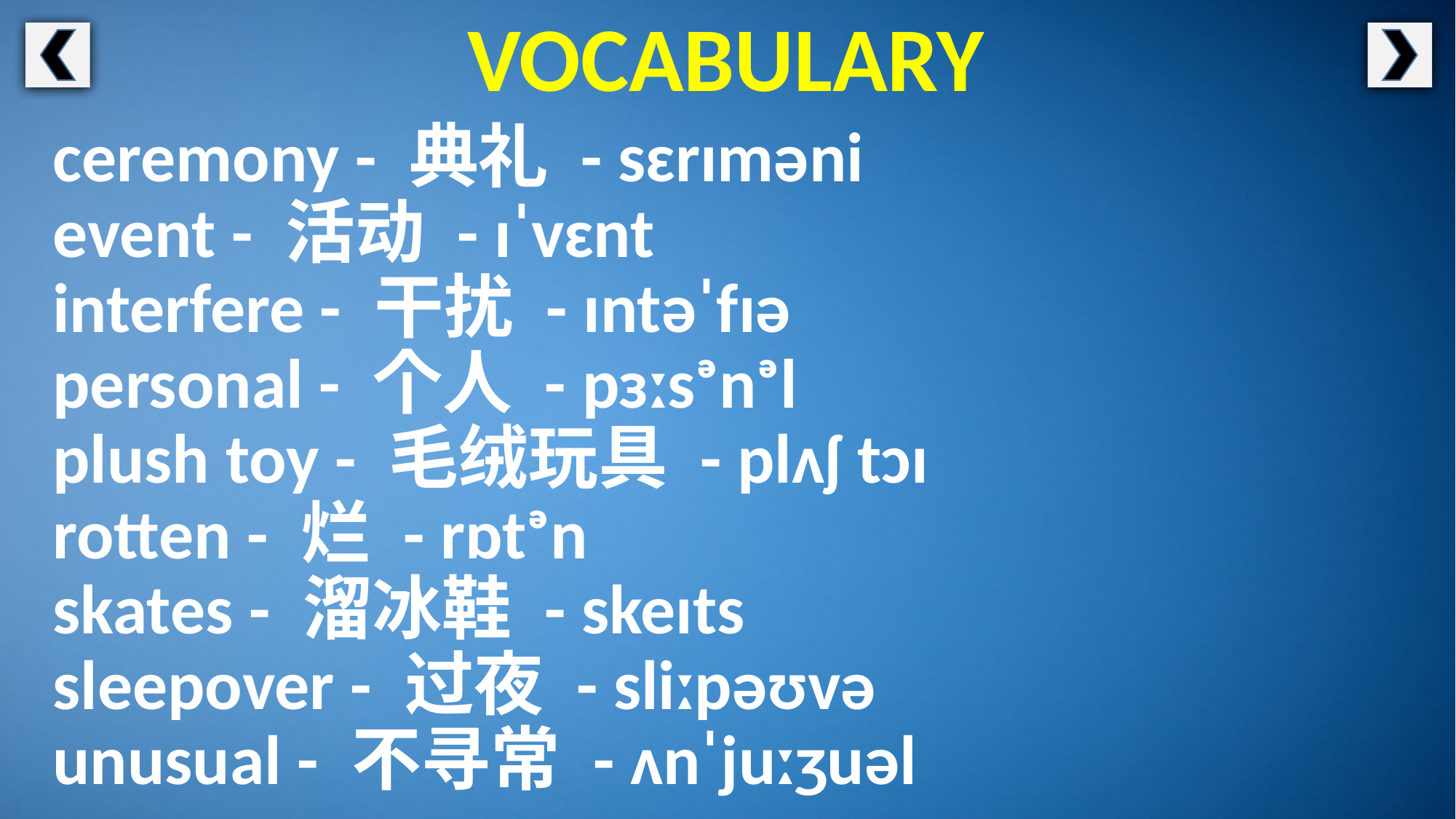

VOCABULARY
ceremony - 典礼 - sɛrɪməni
event - 活动 - ɪˈvɛnt
interfere - 干扰 - ɪntəˈfɪə
personal - 个人 - pɜːsᵊnᵊl
plush toy - 毛绒玩具 - plʌʃ tɔɪ
rotten - 烂 - rɒtᵊn
skates - 溜冰鞋 - skeɪts
sleepover - 过夜 - sliːpəʊvə
unusual - 不寻常 - ʌnˈjuːʒuəl